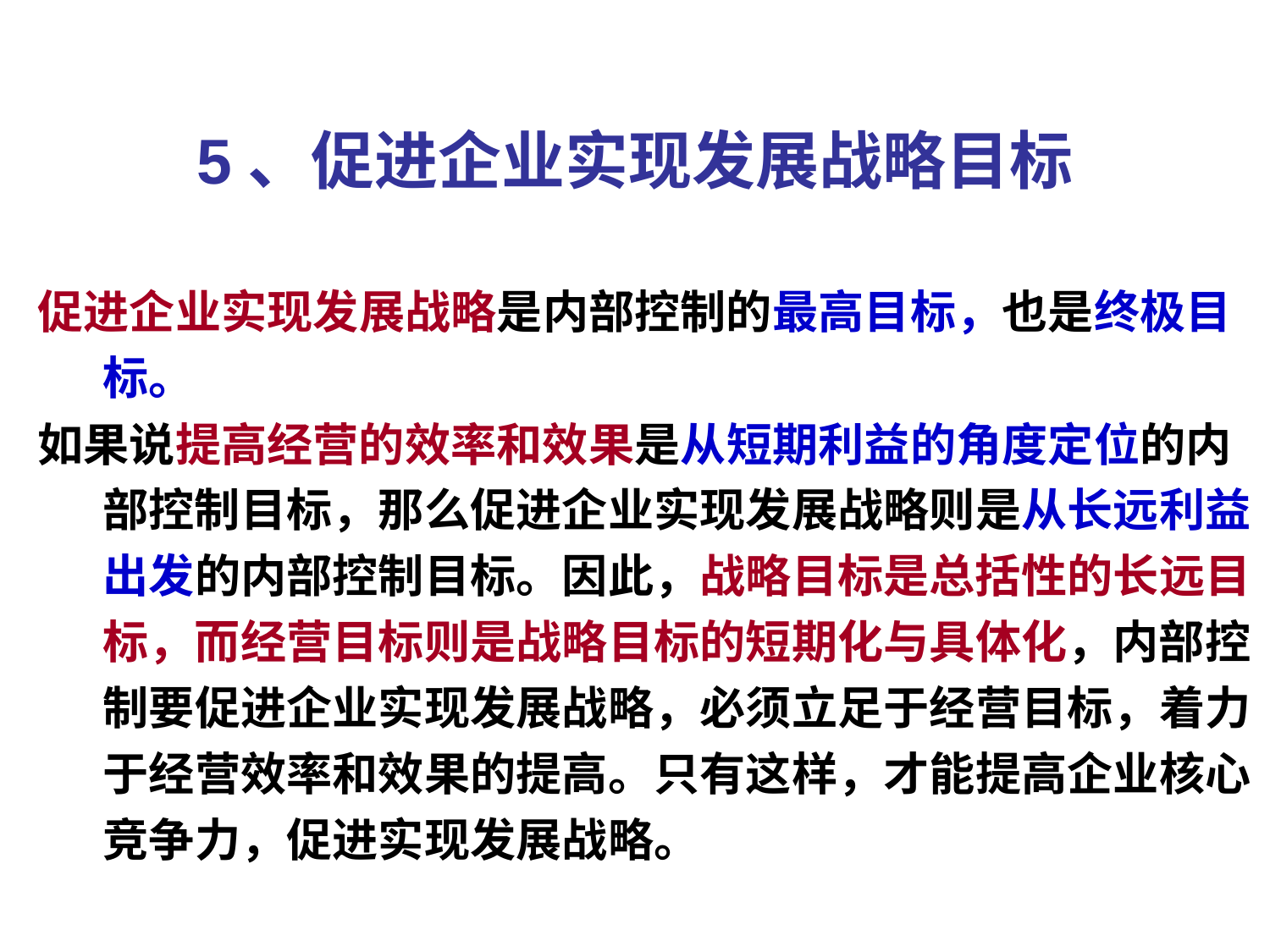

5、促进企业实现发展战略目标
促进企业实现发展战略是内部控制的最高目标，也是终极目标。
如果说提高经营的效率和效果是从短期利益的角度定位的内部控制目标，那么促进企业实现发展战略则是从长远利益出发的内部控制目标。因此，战略目标是总括性的长远目标，而经营目标则是战略目标的短期化与具体化，内部控制要促进企业实现发展战略，必须立足于经营目标，着力于经营效率和效果的提高。只有这样，才能提高企业核心竞争力，促进实现发展战略。